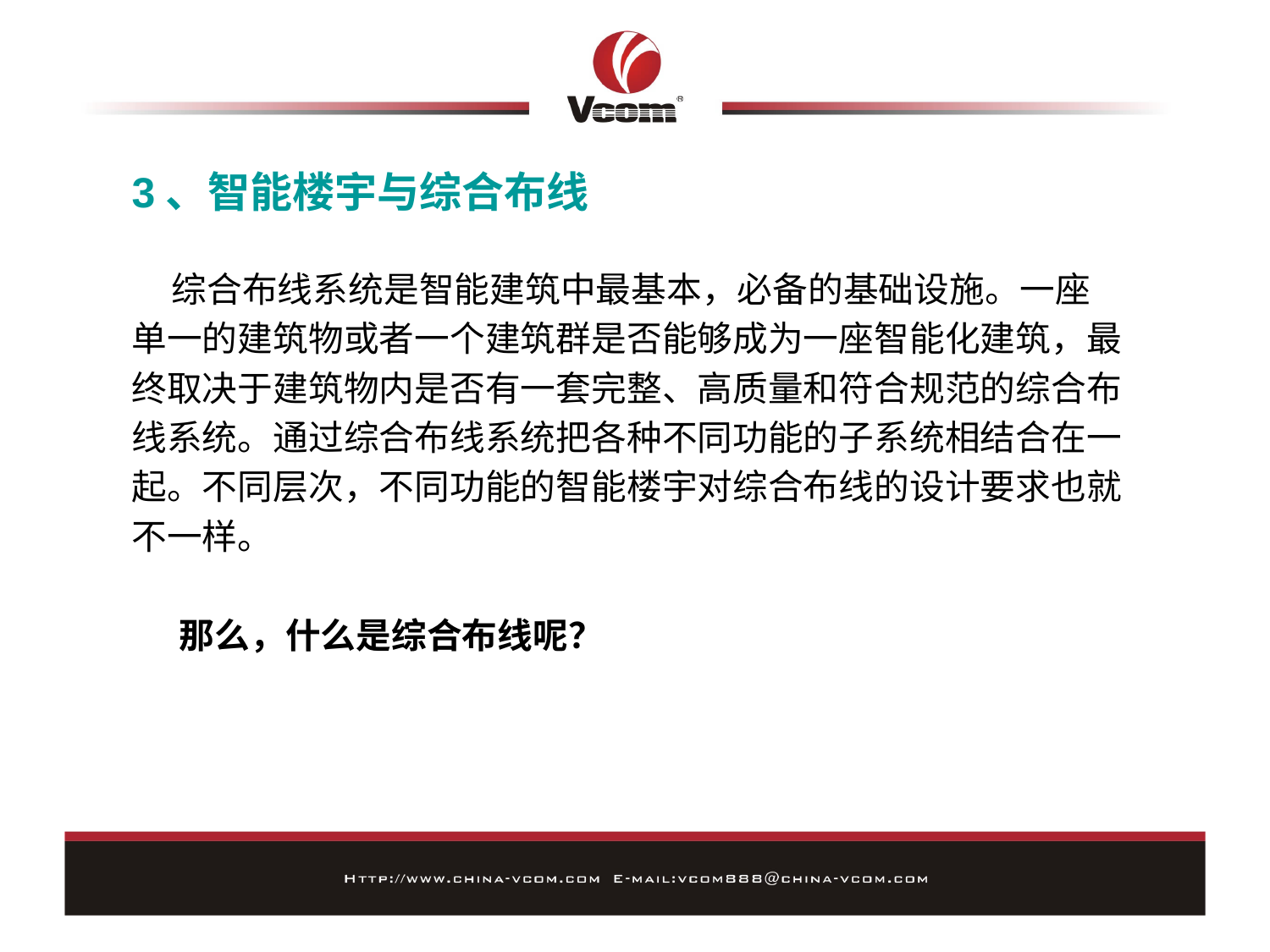

3、智能楼宇与综合布线

    综合布线系统是智能建筑中最基本，必备的基础设施。一座
单一的建筑物或者一个建筑群是否能够成为一座智能化建筑，最
终取决于建筑物内是否有一套完整、高质量和符合规范的综合布
线系统。通过综合布线系统把各种不同功能的子系统相结合在一
起。不同层次，不同功能的智能楼宇对综合布线的设计要求也就
不一样。

     那么，什么是综合布线呢？